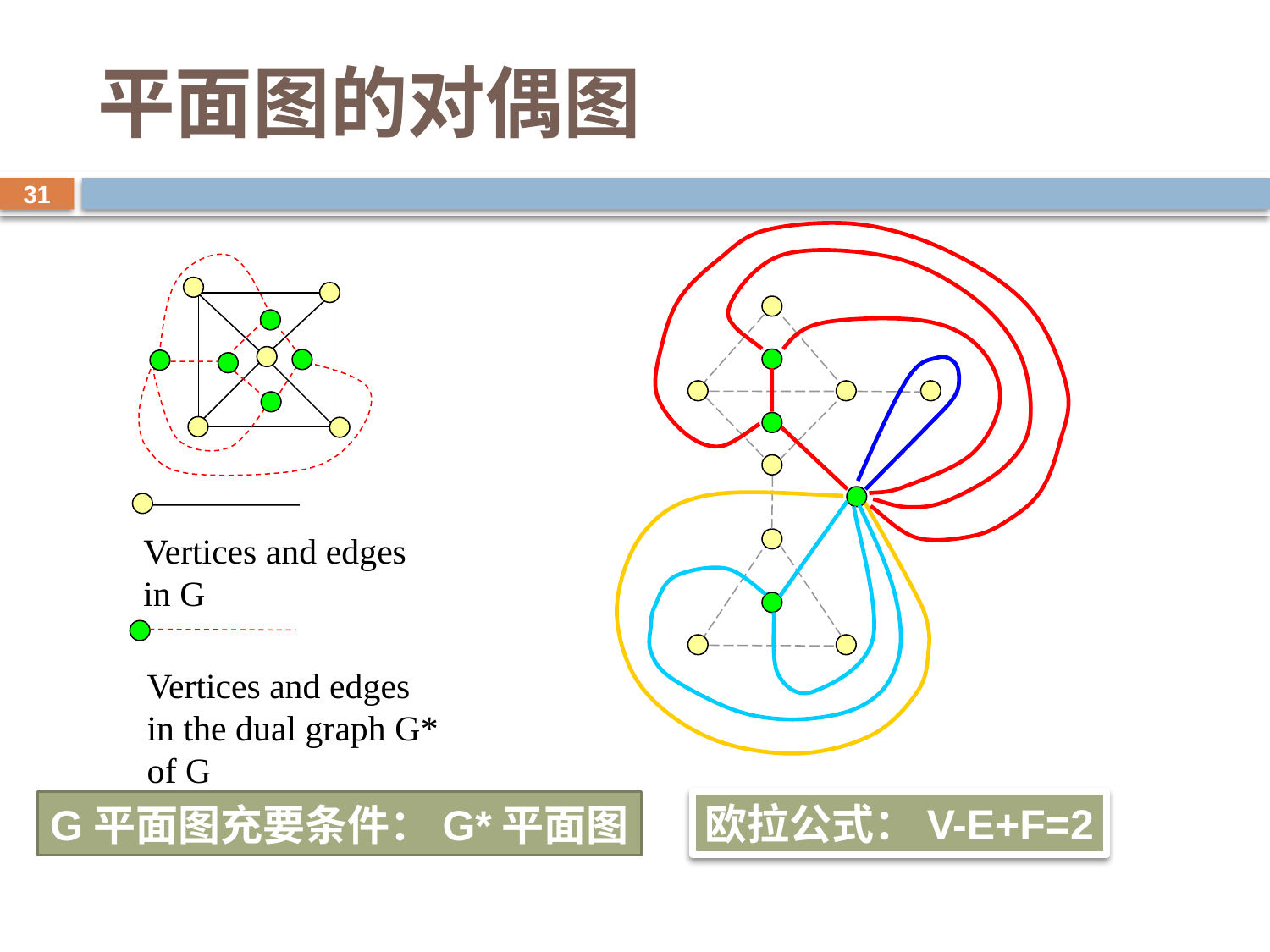

# 平面图的对偶图
31

Vertices and edges in G

Vertices and edges in the dual graph G* of G
欧拉公式：V-E+F=2
G平面图充要条件：G*平面图